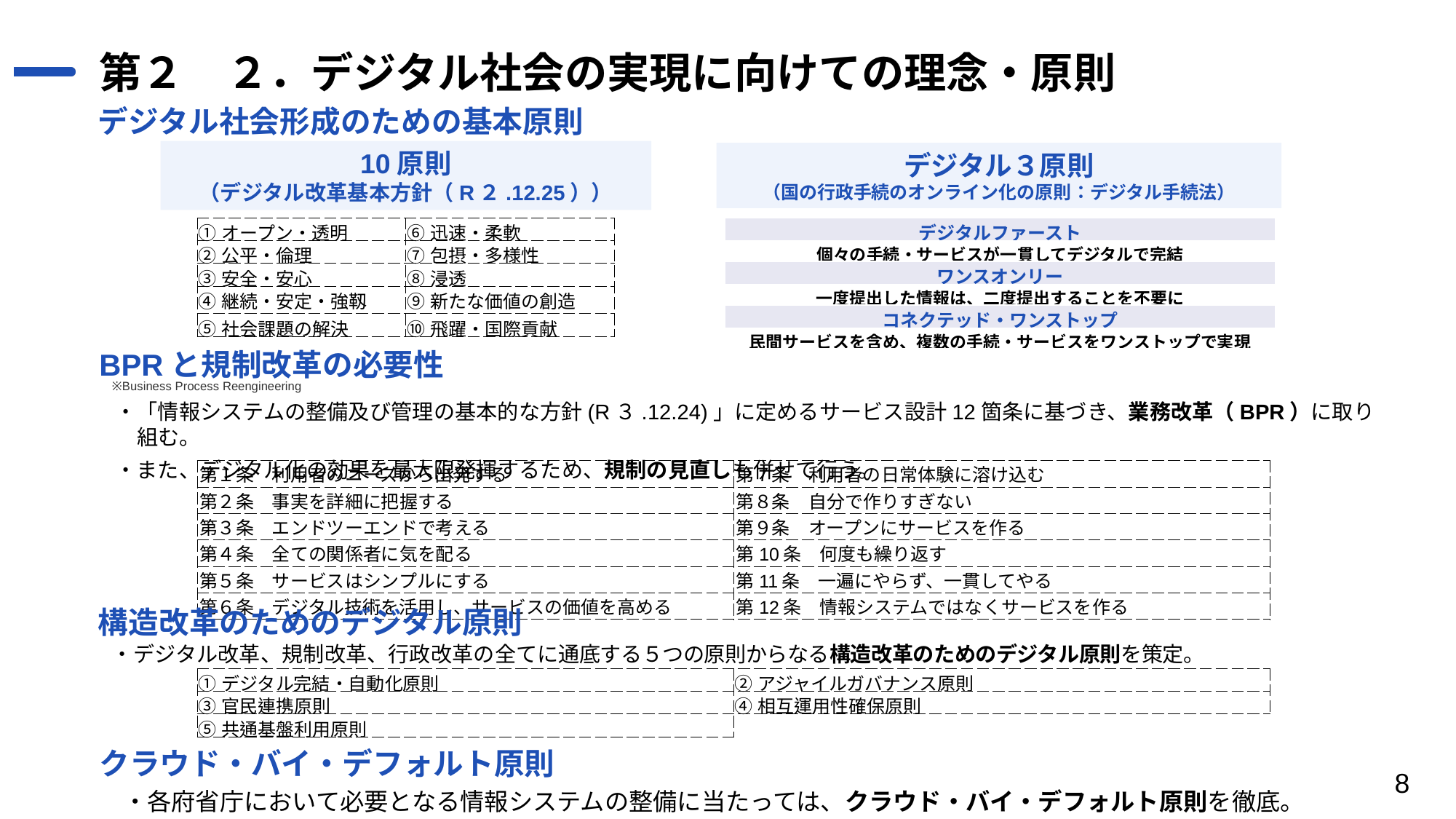

# 第２　２．デジタル社会の実現に向けての理念・原則
デジタル社会形成のための基本原則
10原則
（デジタル改革基本方針（R２.12.25））
デジタル３原則
（国の行政手続のオンライン化の原則：デジタル手続法）
| ①オープン・透明 | ⑥迅速・柔軟 |
| --- | --- |
| ②公平・倫理 | ⑦包摂・多様性 |
| ③安全・安心 | ⑧浸透 |
| ④継続・安定・強靱 | ⑨新たな価値の創造 |
| ⑤社会課題の解決 | ⑩飛躍・国際貢献 |
| デジタルファースト |
| --- |
| 個々の手続・サービスが一貫してデジタルで完結 |
| ワンスオンリー |
| 一度提出した情報は、二度提出することを不要に |
| コネクテッド・ワンストップ |
| 民間サービスを含め、複数の手続・サービスをワンストップで実現 |
BPRと規制改革の必要性
※Business Process Reengineering
・「情報システムの整備及び管理の基本的な方針(R３.12.24)」に定めるサービス設計12箇条に基づき、業務改革（BPR）に取り組む。
・また、デジタル化の効果を最大限発揮するため、規制の見直しも併せて行う。
| 第１条　利用者のニーズから出発する | 第７条　利用者の日常体験に溶け込む |
| --- | --- |
| 第２条　事実を詳細に把握する | 第８条　自分で作りすぎない |
| 第３条　エンドツーエンドで考える | 第９条　オープンにサービスを作る |
| 第４条　全ての関係者に気を配る | 第10条　何度も繰り返す |
| 第５条　サービスはシンプルにする | 第11条　一遍にやらず、一貫してやる |
| 第６条　デジタル技術を活用し、サービスの価値を高める | 第12条　情報システムではなくサービスを作る |
構造改革のためのデジタル原則
・デジタル改革、規制改革、行政改革の全てに通底する５つの原則からなる構造改革のためのデジタル原則を策定。
| ①デジタル完結・自動化原則 | ②アジャイルガバナンス原則 |
| --- | --- |
| ③官民連携原則 | ④相互運用性確保原則 |
| ⑤共通基盤利用原則 |  |
クラウド・バイ・デフォルト原則
8
・各府省庁において必要となる情報システムの整備に当たっては、クラウド・バイ・デフォルト原則を徹底。